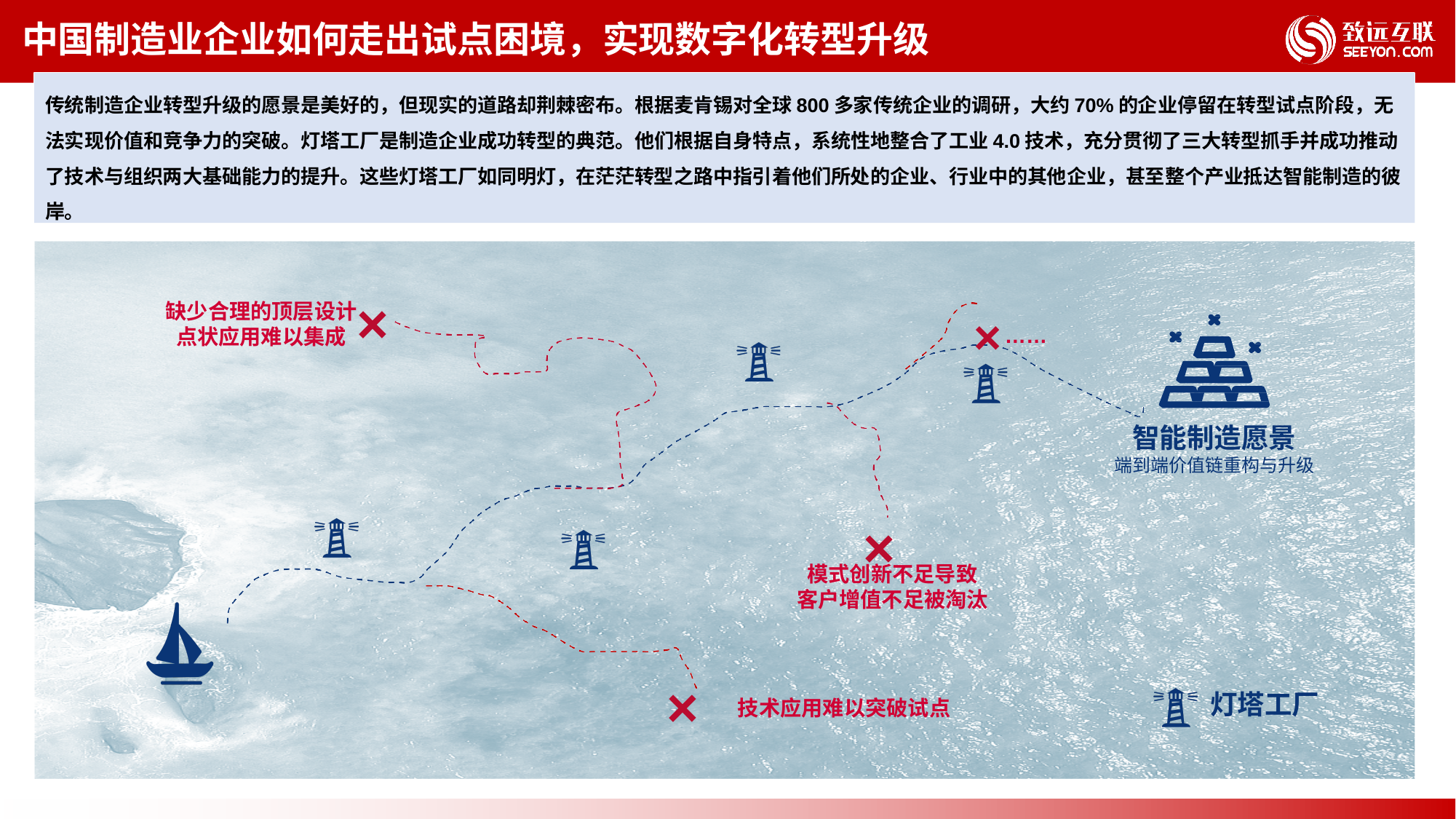

中国制造业企业如何走出试点困境，实现数字化转型升级

传统制造企业转型升级的愿景是美好的，但现实的道路却荆棘密布。根据麦肯锡对全球800多家传统企业的调研，大约70%的企业停留在转型试点阶段，无法实现价值和竞争力的突破。灯塔工厂是制造企业成功转型的典范。他们根据自身特点，系统性地整合了工业4.0技术，充分贯彻了三大转型抓手并成功推动了技术与组织两大基础能力的提升。这些灯塔工厂如同明灯，在茫茫转型之路中指引着他们所处的企业、行业中的其他企业，甚至整个产业抵达智能制造的彼岸。

×……
×
缺少合理的顶层设计点状应用难以集成

智能制造愿景
端到端价值链重构与升级
×

模式创新不足导致客户增值不足被淘汰

×

灯塔工厂
技术应用难以突破试点